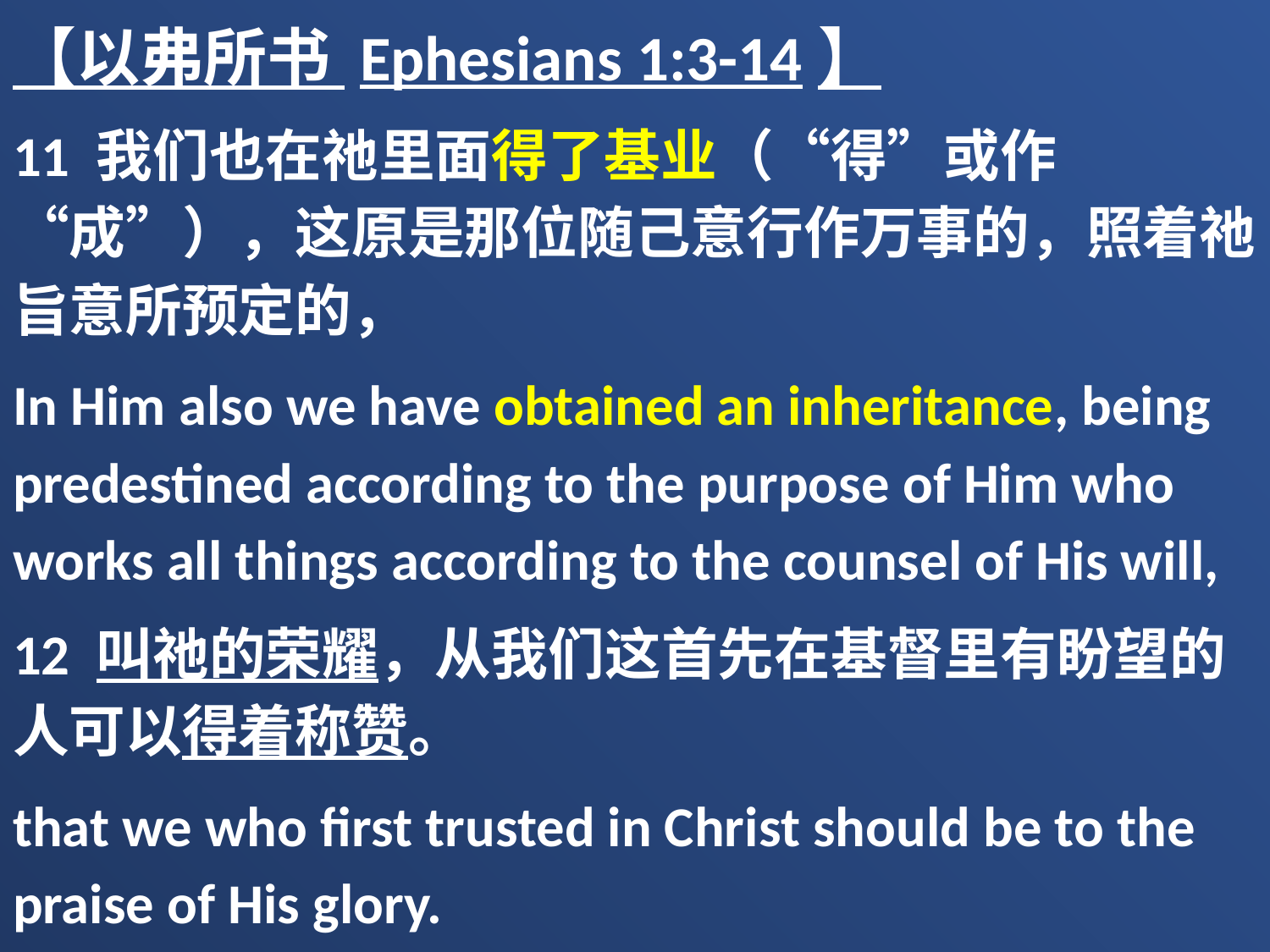

【以弗所书 Ephesians 1:3-14】
11 我们也在祂里面得了基业（“得”或作“成”），这原是那位随己意行作万事的，照着祂旨意所预定的，
In Him also we have obtained an inheritance, being predestined according to the purpose of Him who works all things according to the counsel of His will,
12 叫祂的荣耀，从我们这首先在基督里有盼望的人可以得着称赞。
that we who first trusted in Christ should be to the praise of His glory.